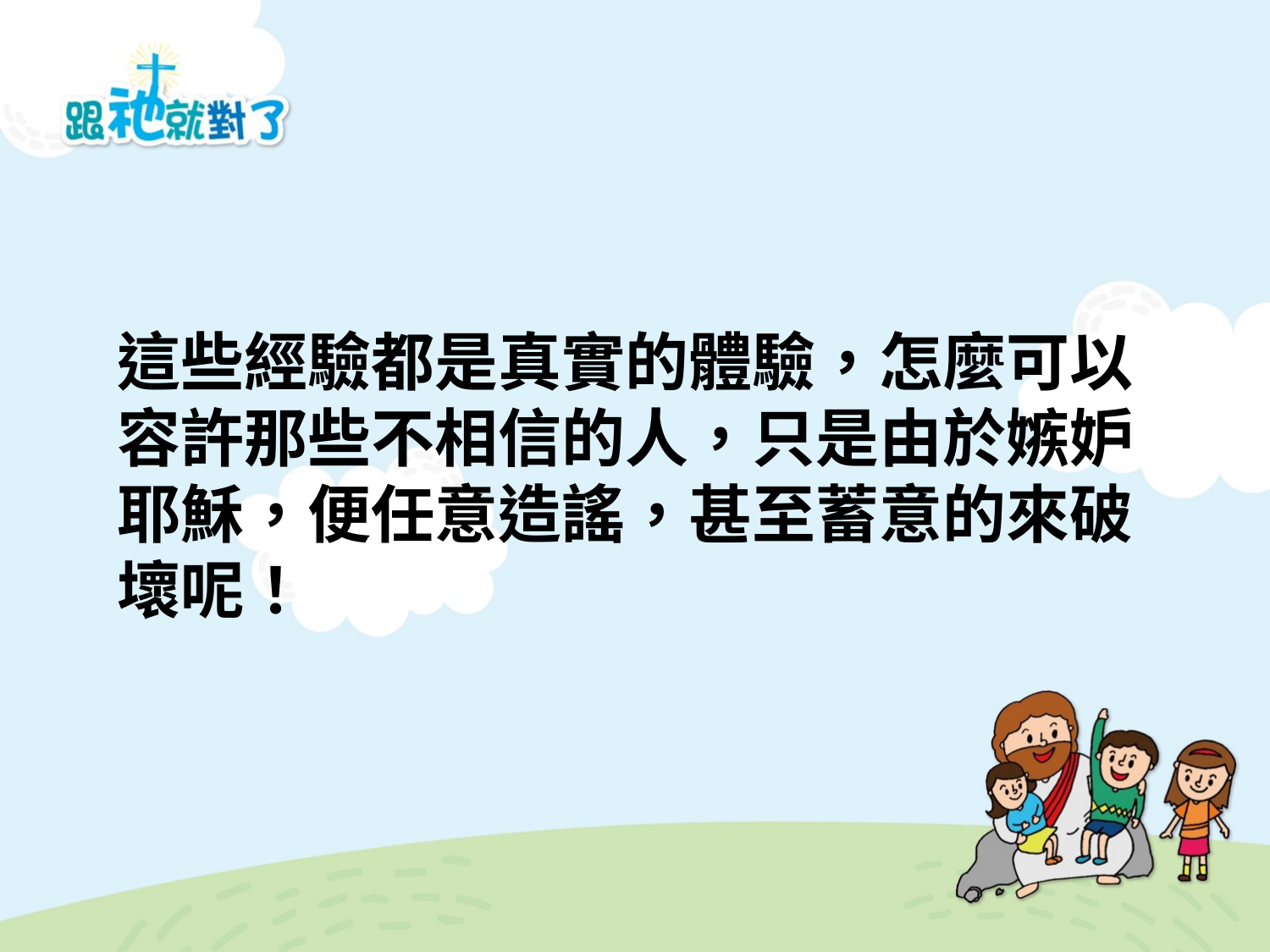

這些經驗都是真實的體驗，怎麼可以容許那些不相信的人，只是由於嫉妒耶穌，便任意造謠，甚至蓄意的來破壞呢！